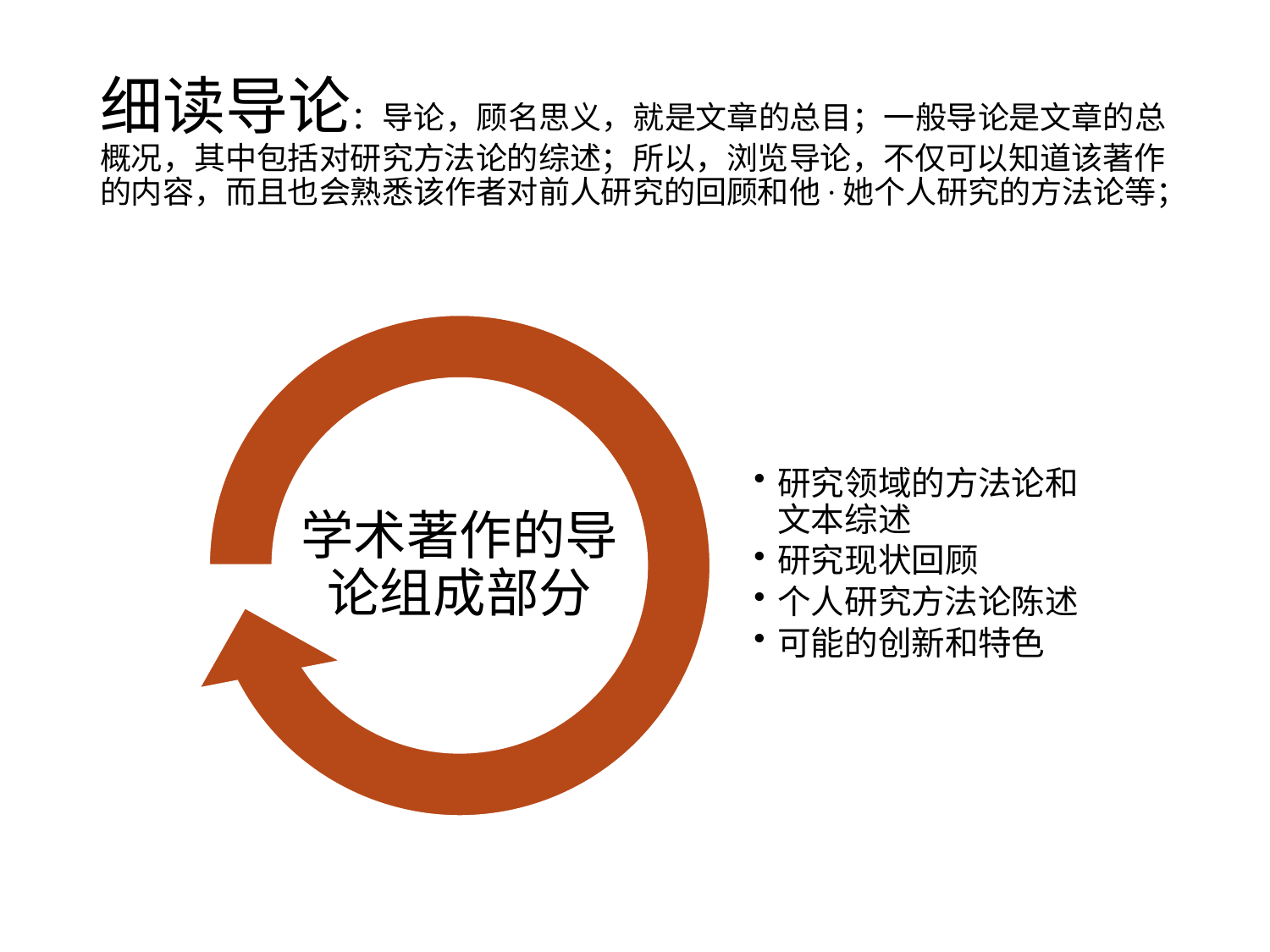

# 细读导论：导论，顾名思义，就是文章的总目；一般导论是文章的总概况，其中包括对研究方法论的综述；所以，浏览导论，不仅可以知道该著作的内容，而且也会熟悉该作者对前人研究的回顾和他·她个人研究的方法论等；
研究领域的方法论和文本综述
研究现状回顾
个人研究方法论陈述
可能的创新和特色
学术著作的导论组成部分